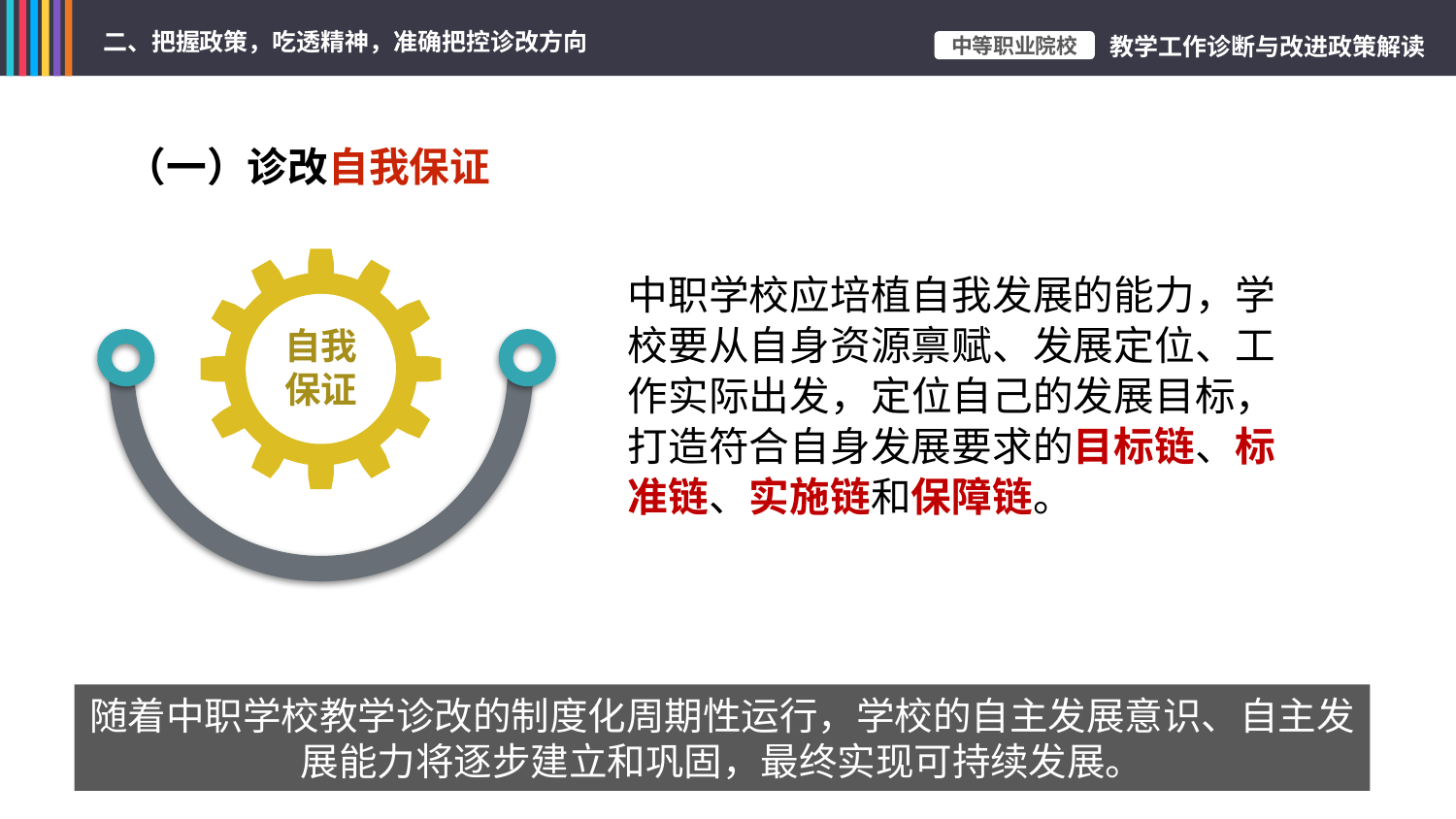

（一）诊改自我保证

中职学校应培植自我发展的能力，学校要从自身资源禀赋、发展定位、工作实际出发，定位自己的发展目标，打造符合自身发展要求的目标链、标准链、实施链和保障链。
自我保证

随着中职学校教学诊改的制度化周期性运行，学校的自主发展意识、自主发展能力将逐步建立和巩固，最终实现可持续发展。